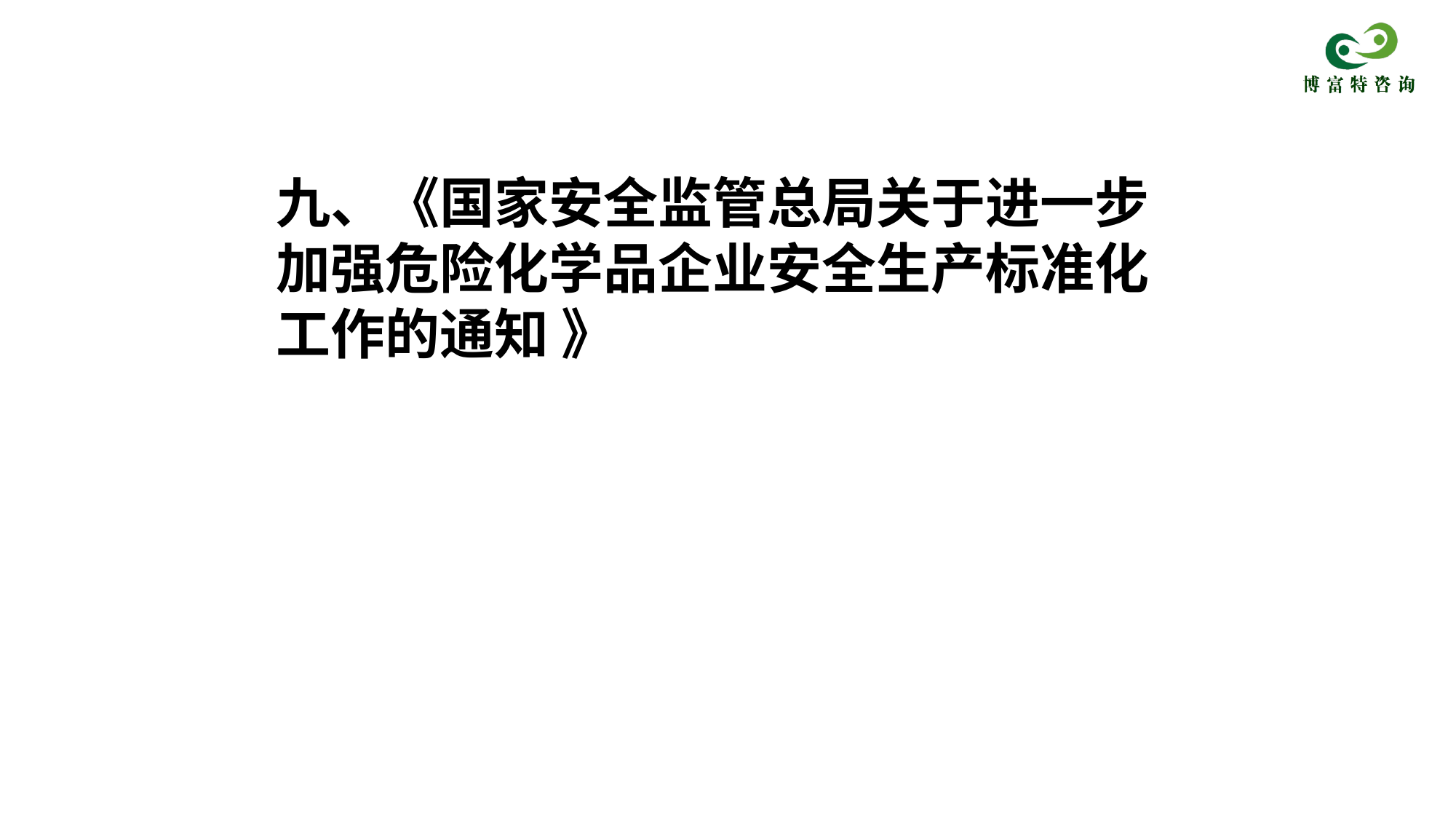

九、《国家安全监管总局关于进一步加强危险化学品企业安全生产标准化工作的通知 》